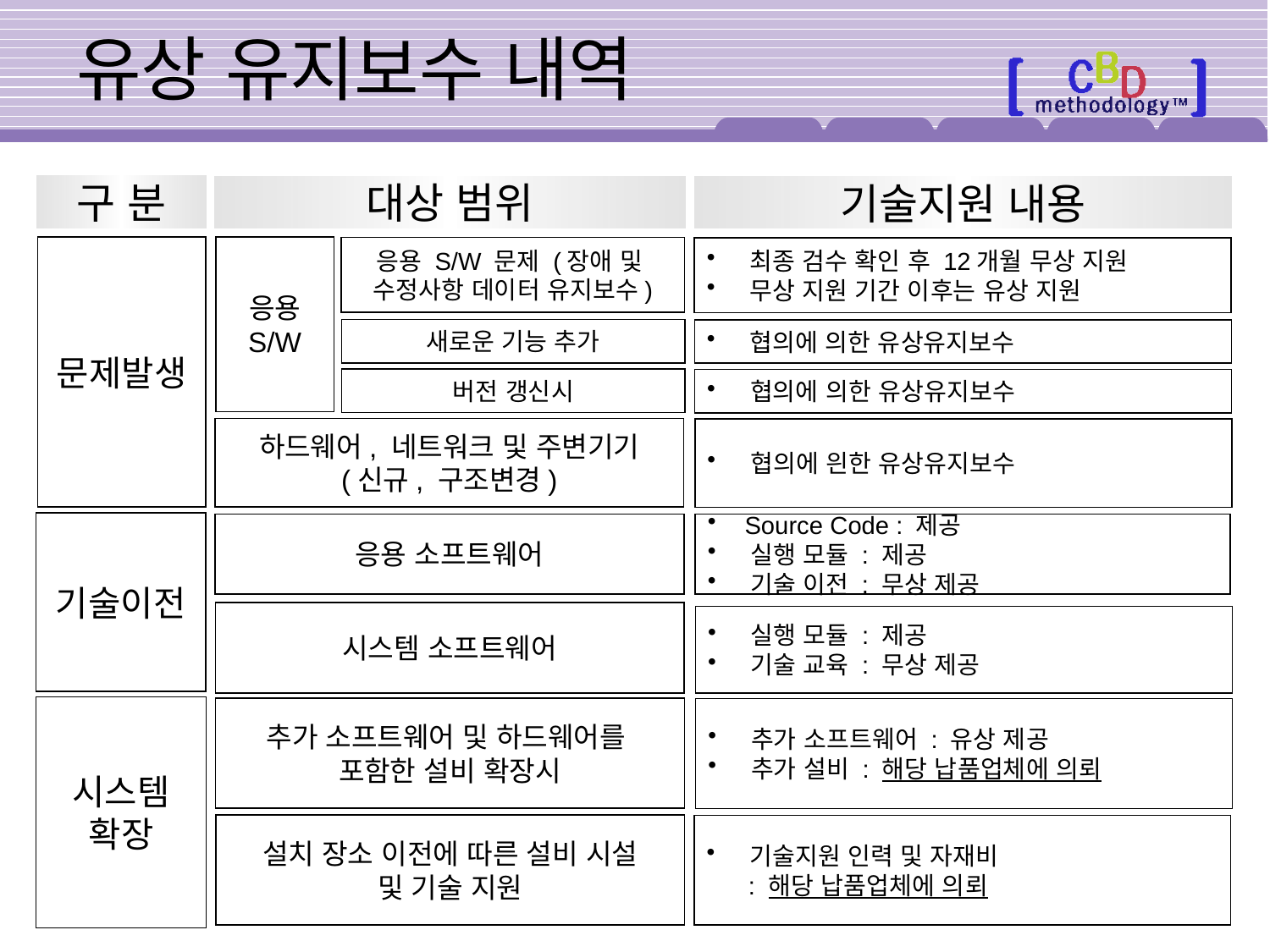

# 유상 유지보수 내역
구 분
대상 범위
기술지원 내용
문제발생
응용
S/W
응용 S/W 문제 (장애 및
수정사항 데이터 유지보수)
 최종 검수 확인 후 12개월 무상 지원
 무상 지원 기간 이후는 유상 지원
새로운 기능 추가
 협의에 의한 유상유지보수
버전 갱신시
 협의에 의한 유상유지보수
하드웨어, 네트워크 및 주변기기
(신규, 구조변경)
 협의에 읜한 유상유지보수
기술이전
응용 소프트웨어
 Source Code : 제공
 실행 모듈 : 제공
 기술 이전 : 무상 제공
시스템 소프트웨어
 실행 모듈 : 제공
 기술 교육 : 무상 제공
시스템
확장
추가 소프트웨어 및 하드웨어를
포함한 설비 확장시
 추가 소프트웨어 : 유상 제공
 추가 설비 : 해당 납품업체에 의뢰
설치 장소 이전에 따른 설비 시설
및 기술 지원
 기술지원 인력 및 자재비
      : 해당 납품업체에 의뢰